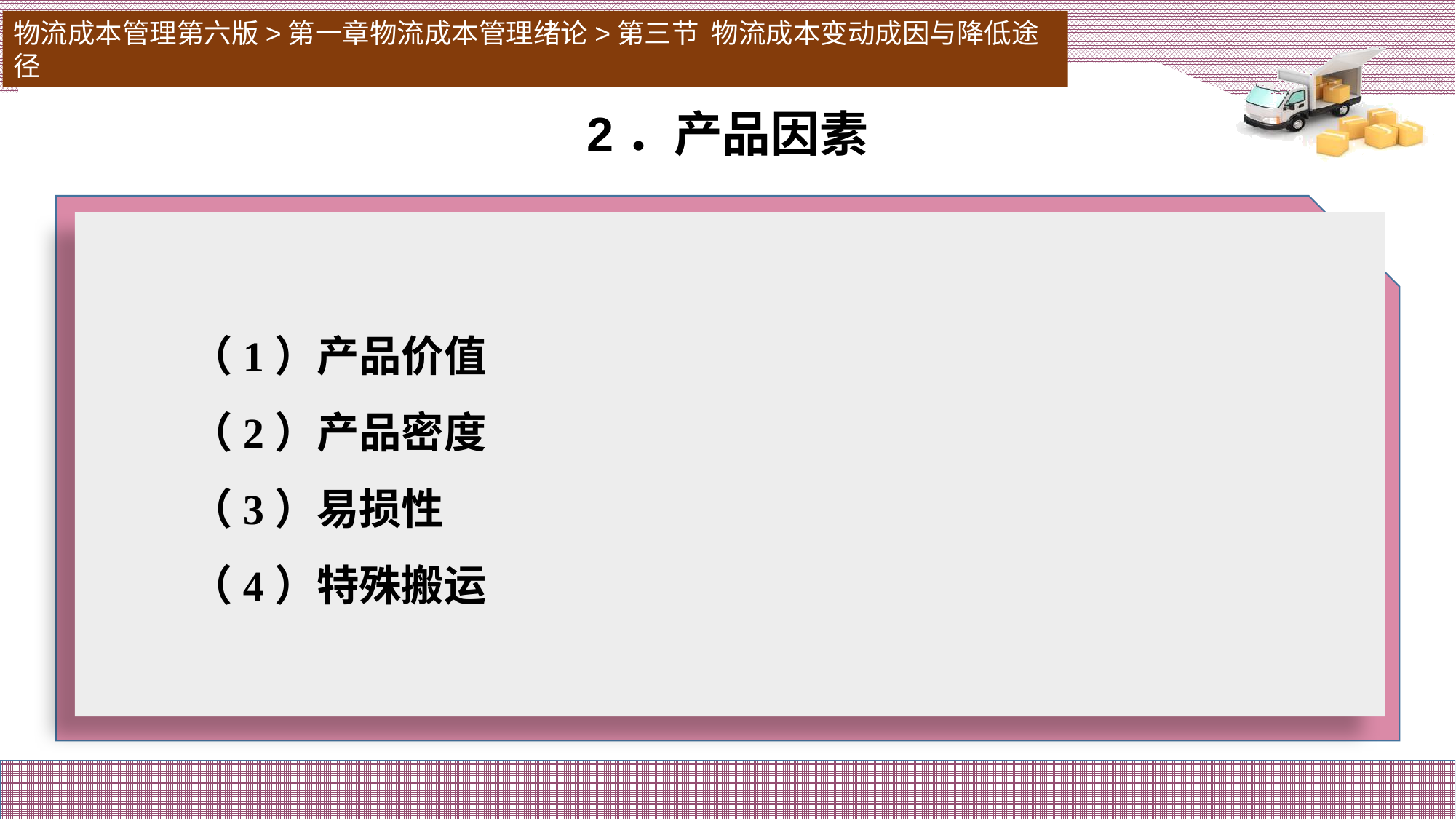

物流成本管理第六版>第一章物流成本管理绪论>第三节  物流成本变动成因与降低途径
2．产品因素
# （1）产品价值
（2）产品密度
（3）易损性
（4）特殊搬运